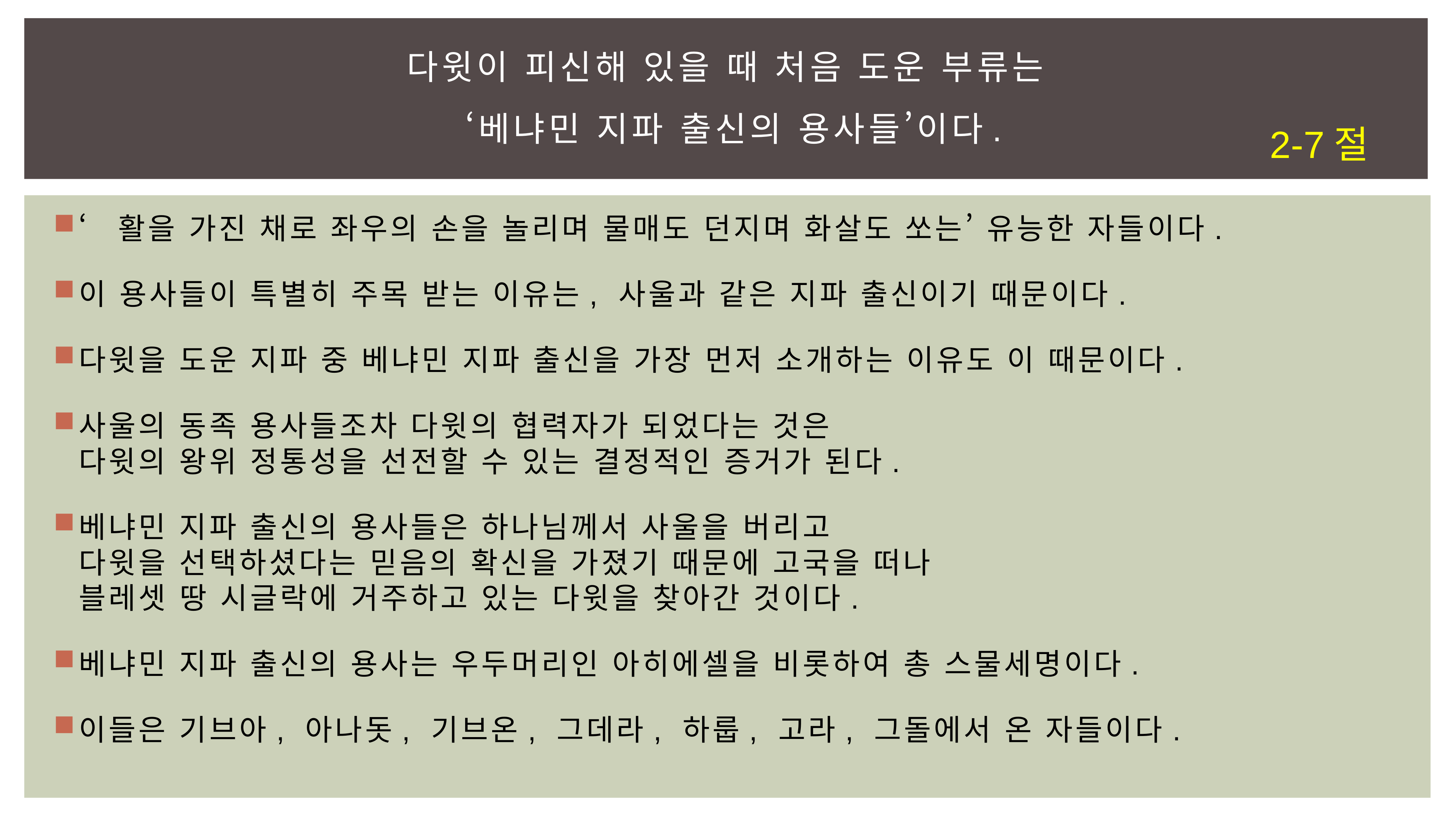

# 다윗이 피신해 있을 때 처음 도운 부류는 ‘베냐민 지파 출신의 용사들’이다.
2-7절

‘활을 가진 채로 좌우의 손을 놀리며 물매도 던지며 화살도 쏘는’ 유능한 자들이다.
이 용사들이 특별히 주목 받는 이유는, 사울과 같은 지파 출신이기 때문이다.
다윗을 도운 지파 중 베냐민 지파 출신을 가장 먼저 소개하는 이유도 이 때문이다.
사울의 동족 용사들조차 다윗의 협력자가 되었다는 것은
다윗의 왕위 정통성을 선전할 수 있는 결정적인 증거가 된다.
베냐민 지파 출신의 용사들은 하나님께서 사울을 버리고
다윗을 선택하셨다는 믿음의 확신을 가졌기 때문에 고국을 떠나
블레셋 땅 시글락에 거주하고 있는 다윗을 찾아간 것이다.
베냐민 지파 출신의 용사는 우두머리인 아히에셀을 비롯하여 총 스물세명이다.
이들은 기브아, 아나돗, 기브온, 그데라, 하룹, 고라, 그돌에서 온 자들이다.